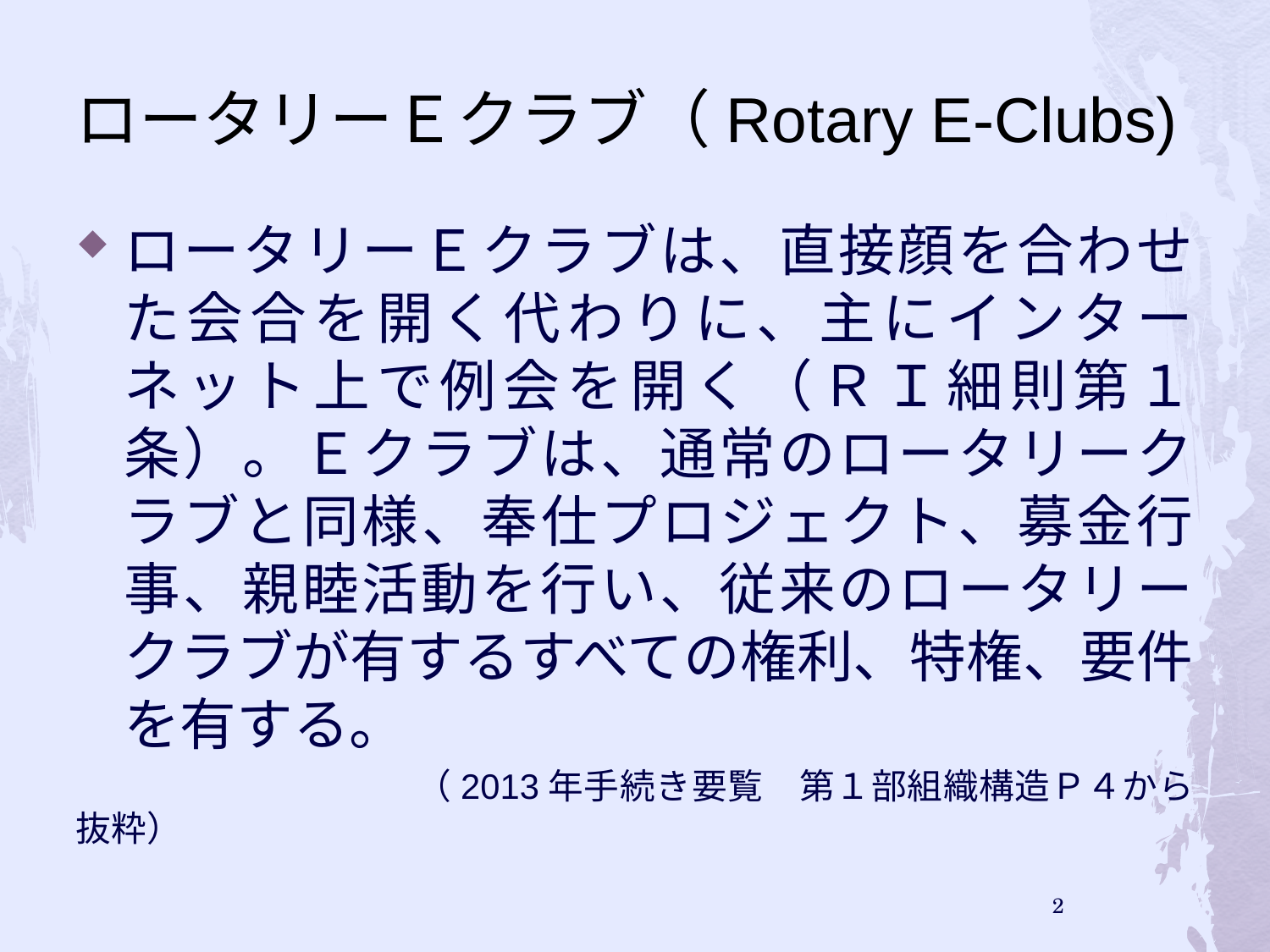

# ロータリーＥクラブ（Rotary E-Clubs)
ロータリーＥクラブは、直接顔を合わせた会合を開く代わりに、主にインターネット上で例会を開く（ＲＩ細則第１条）。Ｅクラブは、通常のロータリークラブと同様、奉仕プロジェクト、募金行事、親睦活動を行い、従来のロータリークラブが有するすべての権利、特権、要件を有する。
　　　　　　　　　  （2013年手続き要覧　第１部組織構造Ｐ４から抜粋）
2